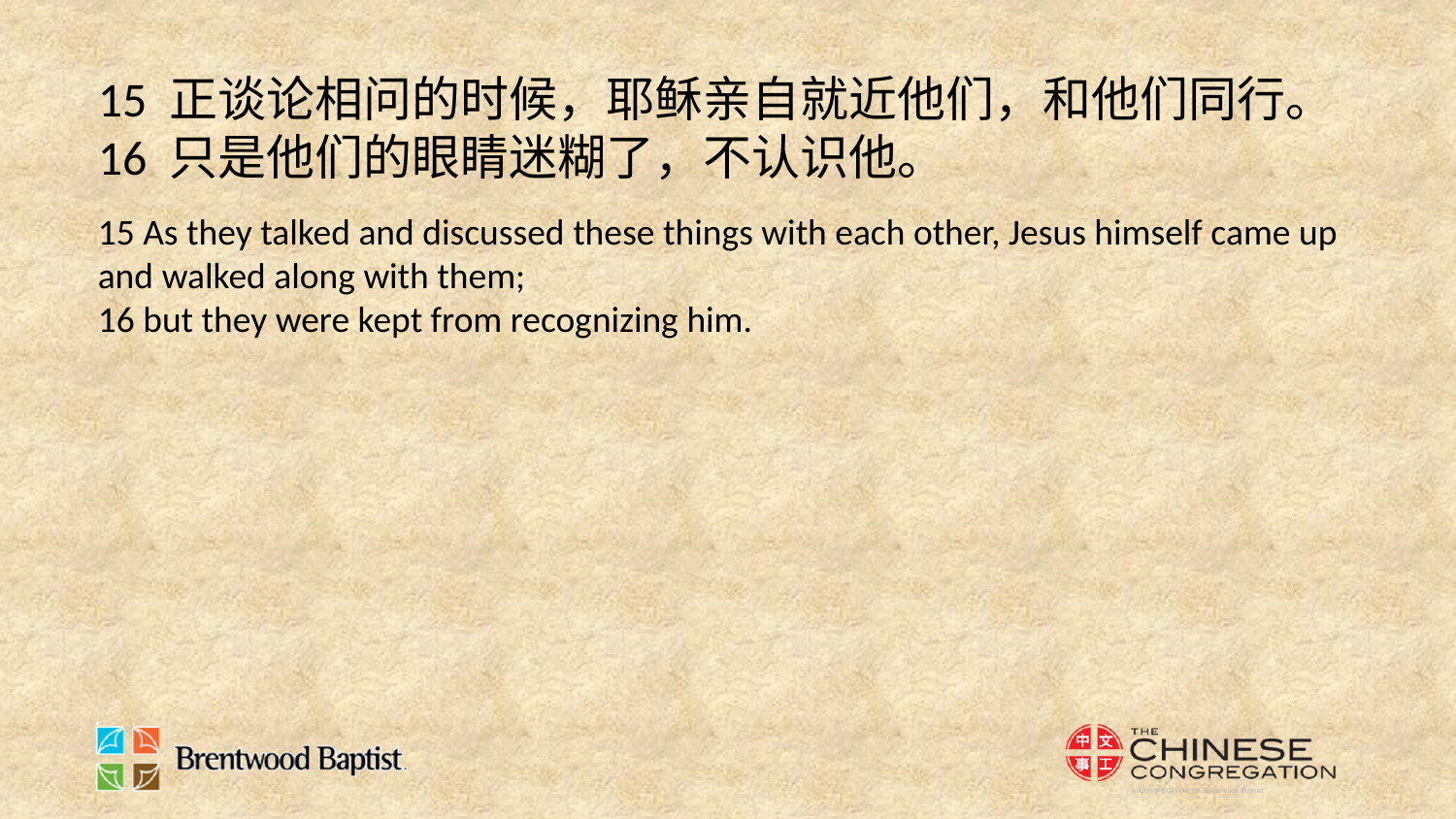

15 正谈论相问的时候，耶稣亲自就近他们，和他们同行。
16 只是他们的眼睛迷糊了，不认识他。

15 As they talked and discussed these things with each other, Jesus himself came up and walked along with them;
16 but they were kept from recognizing him.